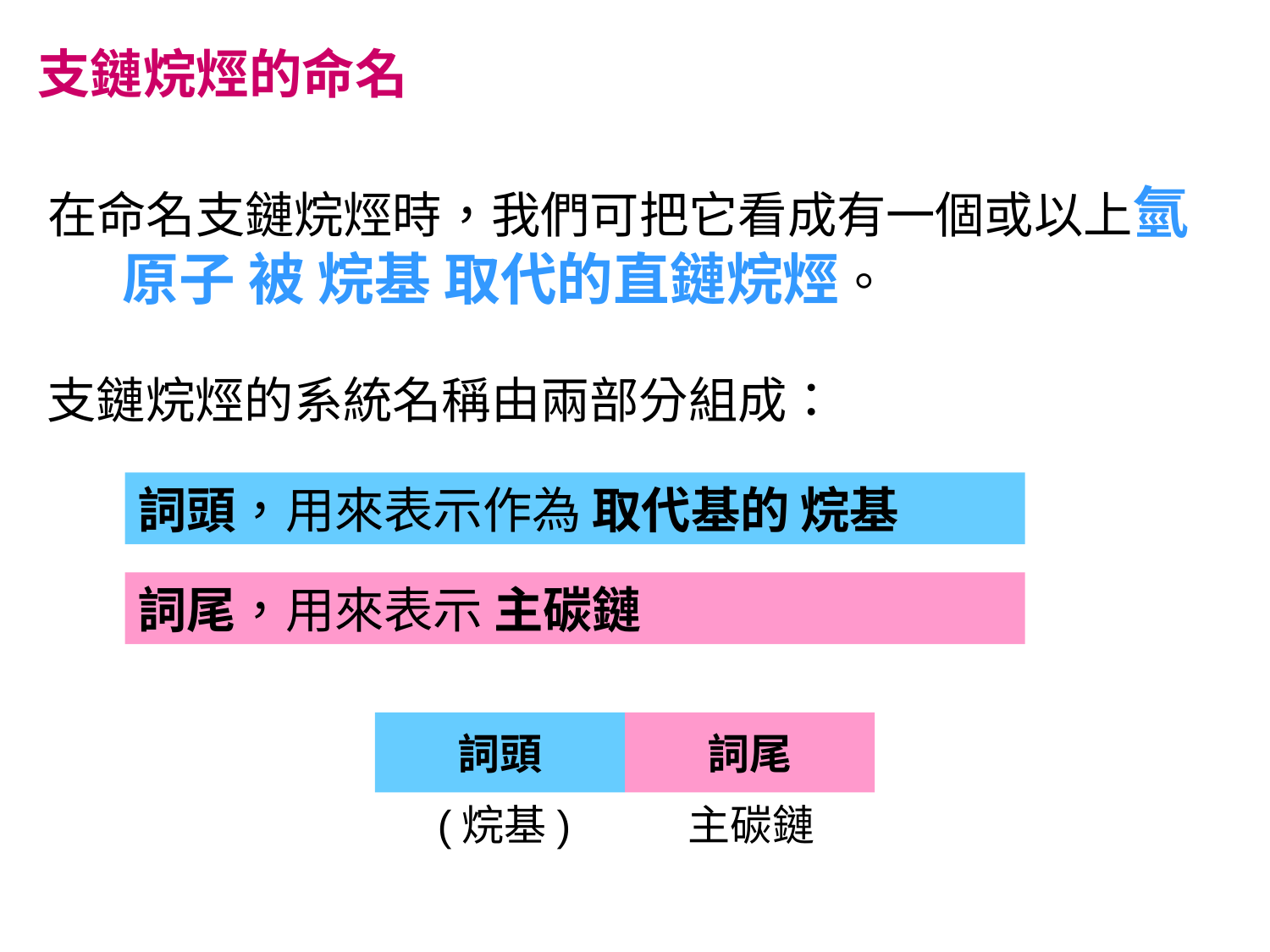

支鏈烷烴的命名
在命名支鏈烷烴時，我們可把它看成有一個或以上氫原子 被 烷基 取代的直鏈烷烴。
支鏈烷烴的系統名稱由兩部分組成：
詞頭，用來表示作為 取代基的 烷基
詞尾，用來表示 主碳鏈
詞頭
詞尾
(烷基)
主碳鏈